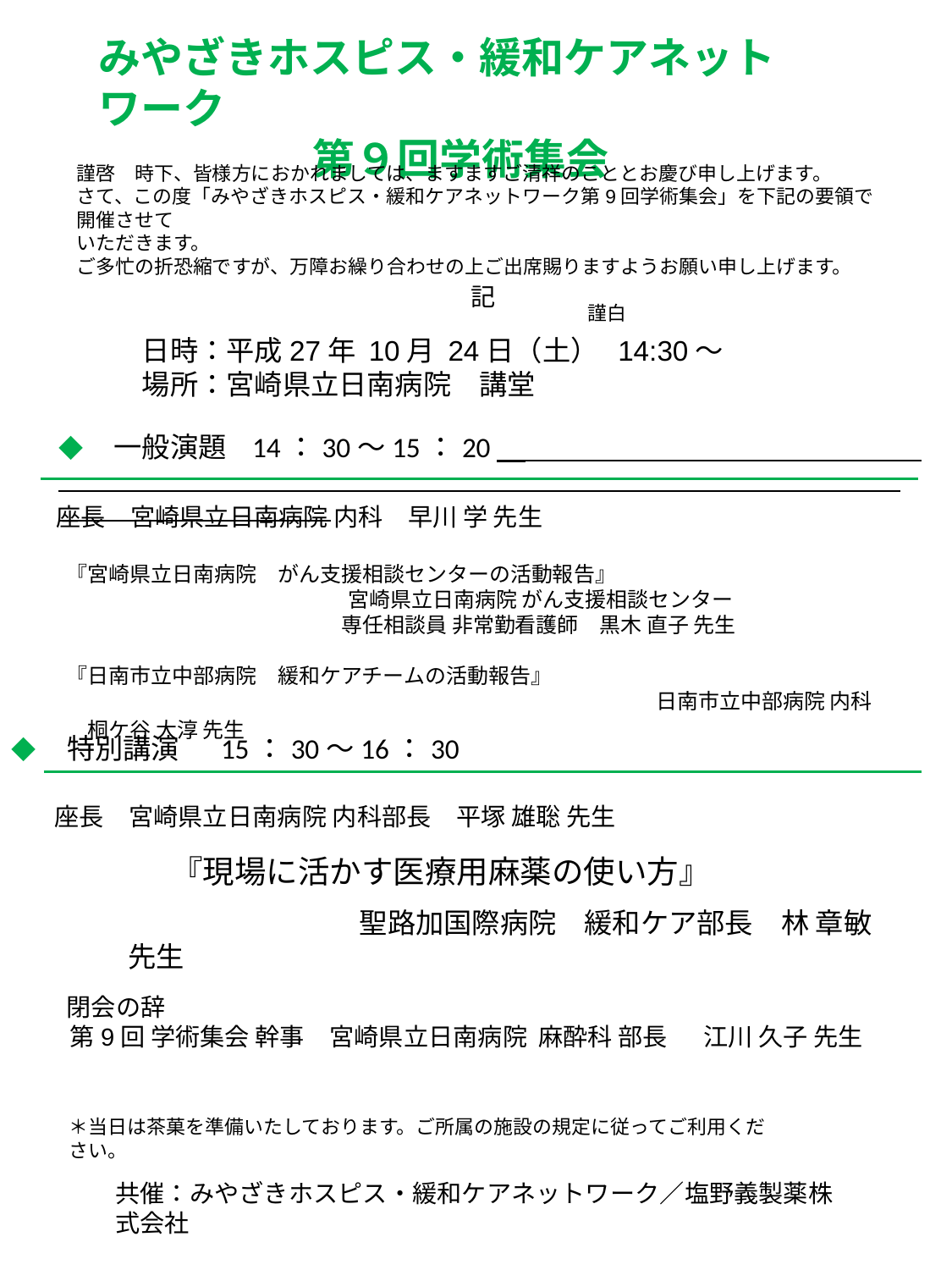

みやざきホスピス・緩和ケアネットワーク
第９回学術集会
謹啓　時下、皆様方におかれましては、ますますご清祥のこととお慶び申し上げます。
さて、この度「みやざきホスピス・緩和ケアネットワーク第9回学術集会」を下記の要領で開催させて
いただきます。
ご多忙の折恐縮ですが、万障お繰り合わせの上ご出席賜りますようお願い申し上げます。
                                                                                                                  謹白
記

           日時：平成27年 10月 24日（土）  14:30～
           場所：宮崎県立日南病院　講堂
◆　一般演題   14：30～15：20
座長　宮崎県立日南病院 内科　早川 学 先生
『宮崎県立日南病院　がん支援相談センターの活動報告』
　                                                        宮崎県立日南病院 がん支援相談センター
                                                          専任相談員 非常勤看護師　黒木 直子 先生

『日南市立中部病院　緩和ケアチームの活動報告』
　　　　　　　　　　　   　　　　　　　　　　　　　　　 　日南市立中部病院 内科　桐ケ谷 大淳 先生
◆　特別講演　 15：30～16：30
座長　宮崎県立日南病院 内科部長　平塚 雄聡 先生
　　　　『現場に活かす医療用麻薬の使い方』
　　　　　　　　 聖路加国際病院　緩和ケア部長　林 章敏 先生
　閉会の辞
　第9回 学術集会 幹事　宮崎県立日南病院  麻酔科 部長　  江川 久子 先生
＊当日は茶菓を準備いたしております。ご所属の施設の規定に従ってご利用ください。
共催：みやざきホスピス・緩和ケアネットワーク／塩野義製薬株式会社